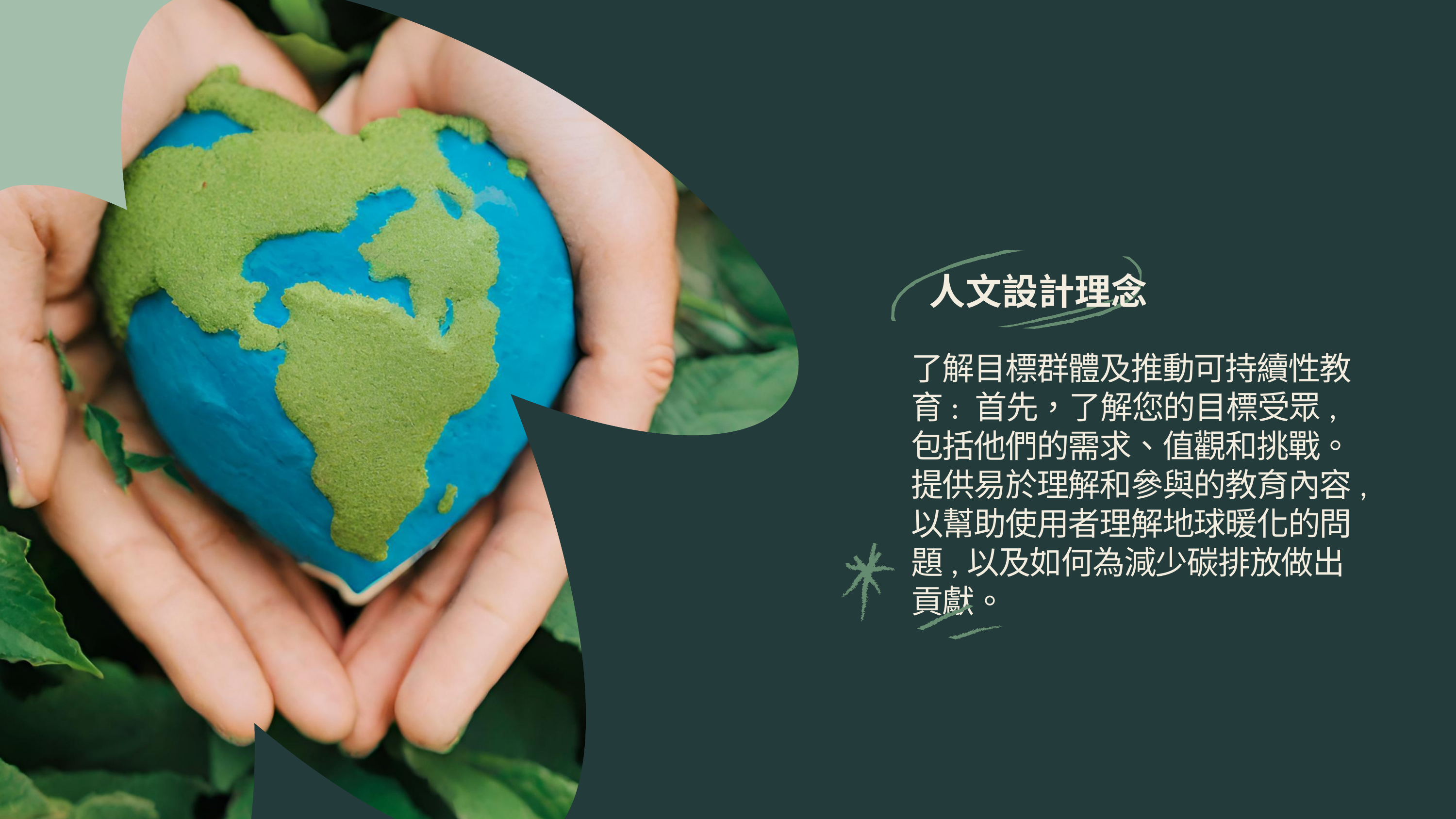

人文設計理念
了解目標群體及推動可持續性教育: 首先，了解您的目標受眾,包括他們的需求、值觀和挑戰。提供易於理解和參與的教育內容,以幫助使用者理解地球暖化的問題,以及如何為減少碳排放做出貢獻。